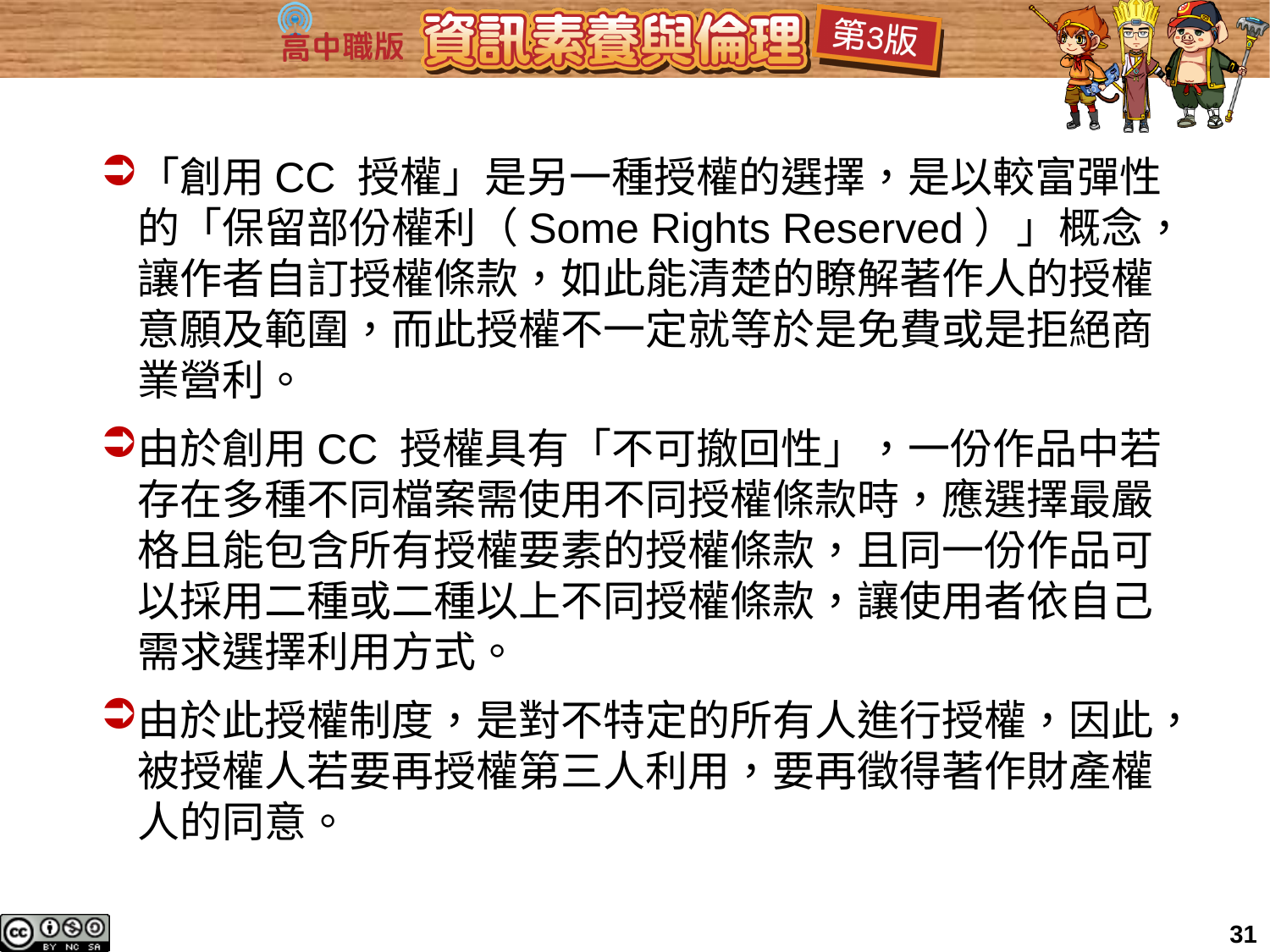

「創用CC 授權」是另一種授權的選擇，是以較富彈性的「保留部份權利（Some Rights Reserved）」概念，讓作者自訂授權條款，如此能清楚的瞭解著作人的授權意願及範圍，而此授權不一定就等於是免費或是拒絕商業營利。
由於創用CC 授權具有「不可撤回性」，一份作品中若存在多種不同檔案需使用不同授權條款時，應選擇最嚴格且能包含所有授權要素的授權條款，且同一份作品可以採用二種或二種以上不同授權條款，讓使用者依自己需求選擇利用方式。
由於此授權制度，是對不特定的所有人進行授權，因此，被授權人若要再授權第三人利用，要再徵得著作財產權人的同意。
31